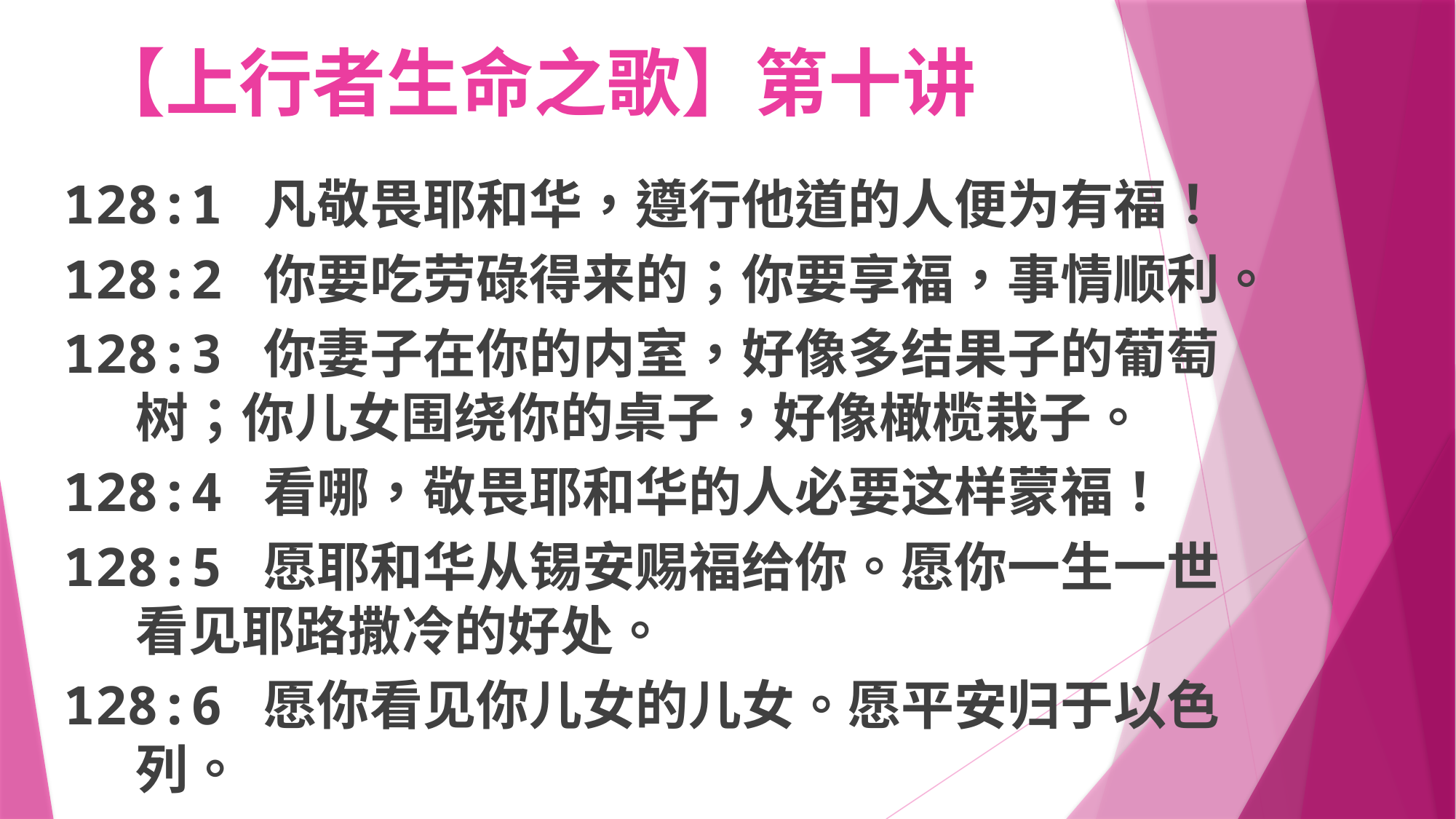

# 【上行者生命之歌】第十讲
128:1 凡敬畏耶和华，遵行他道的人便为有福！
128:2 你要吃劳碌得来的；你要享福，事情顺利。
128:3 你妻子在你的内室，好像多结果子的葡萄
      树；你儿女围绕你的桌子，好像橄榄栽子。
128:4 看哪，敬畏耶和华的人必要这样蒙福！
128:5 愿耶和华从锡安赐福给你。愿你一生一世
      看见耶路撒冷的好处。
128:6 愿你看见你儿女的儿女。愿平安归于以色
      列。